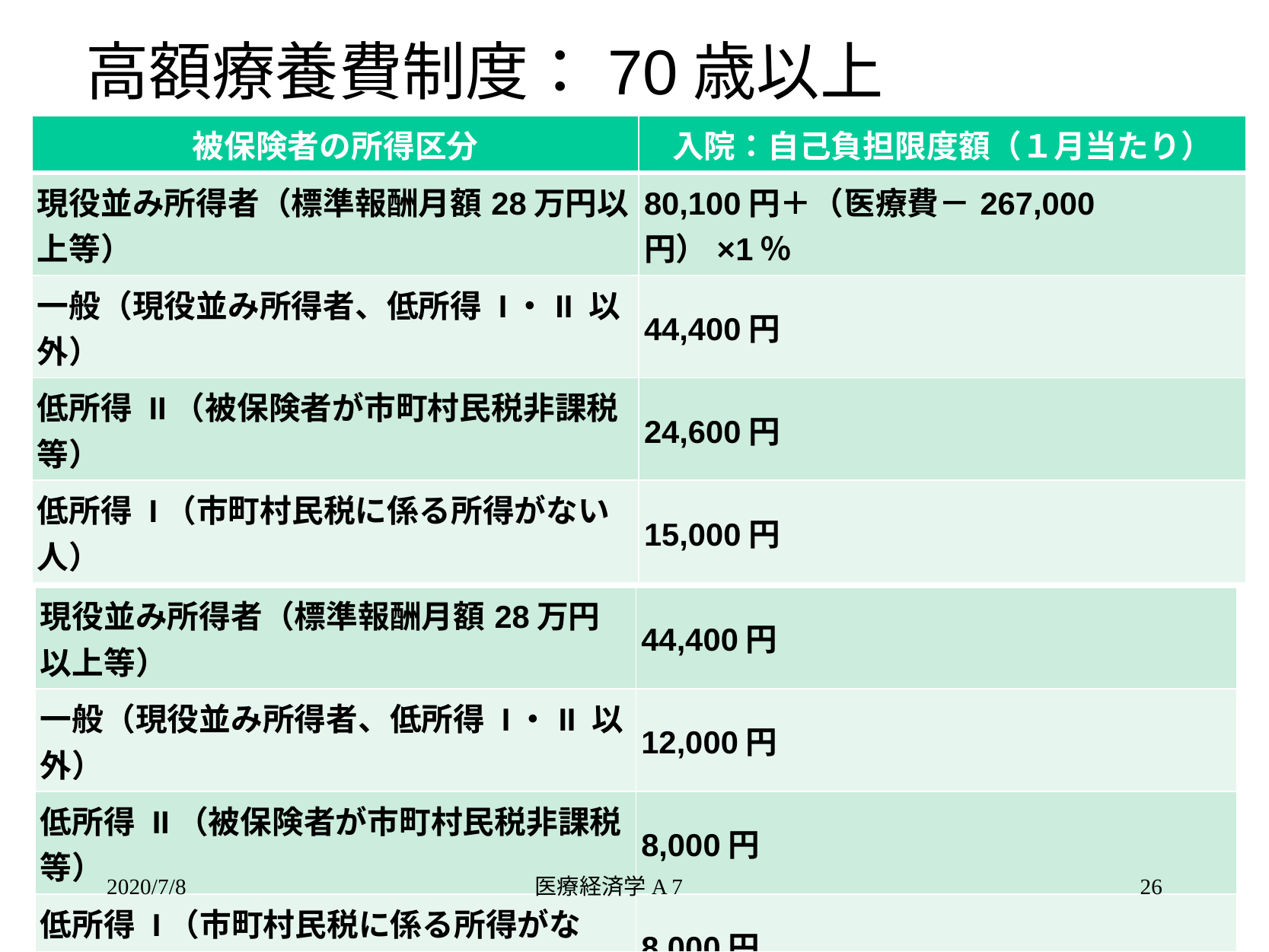

# 高額療養費制度：70歳以上
| 被保険者の所得区分 | 入院：自己負担限度額（１月当たり） |
| --- | --- |
| 現役並み所得者（標準報酬月額28万円以上等） | 80,100円＋（医療費－267,000円）×1％ |
| 一般（現役並み所得者、低所得 I・II 以外） | 44,400円 |
| 低所得 II（被保険者が市町村民税非課税等） | 24,600円 |
| 低所得 I（市町村民税に係る所得がない人） | 15,000円 |
| 被保険者の所得区分 | 外来：自己負担限度額（１月当たり） |
| --- | --- |
| 現役並み所得者（標準報酬月額28万円以上等） | 44,400円 |
| 一般（現役並み所得者、低所得 I・II 以外） | 12,000円 |
| 低所得 II（被保険者が市町村民税非課税等） | 8,000円 |
| 低所得 I（市町村民税に係る所得がない） | 8,000円 |
2020/7/8
医療経済学A 7
26